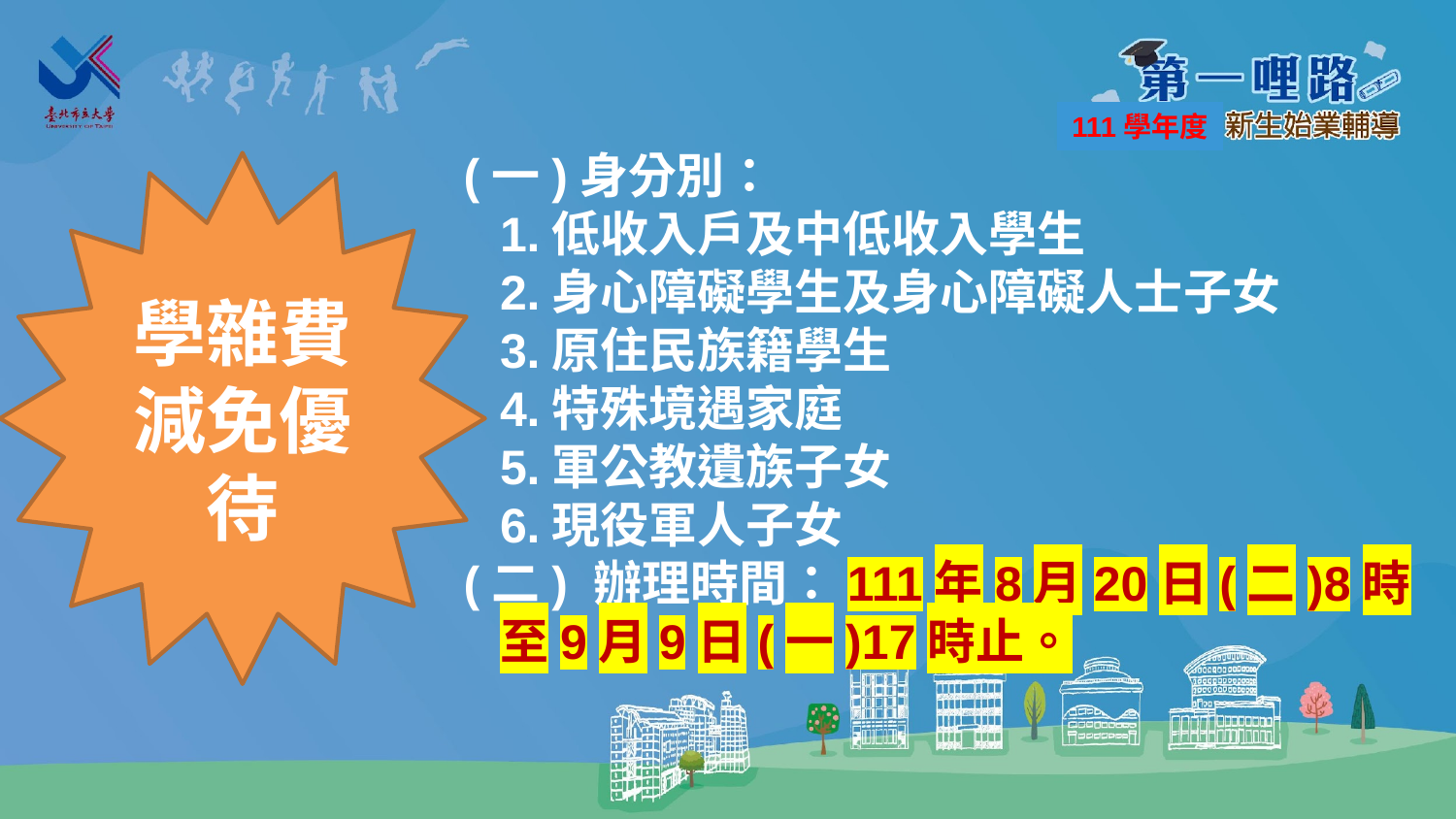

(一)身分別：
1.低收入戶及中低收入學生
2.身心障礙學生及身心障礙人士子女
3.原住民族籍學生
4.特殊境遇家庭
5.軍公教遺族子女
6.現役軍人子女
(二) 辦理時間：111年8月20日(二)8時至9月9日(一)17時止。
學雜費
減免優待